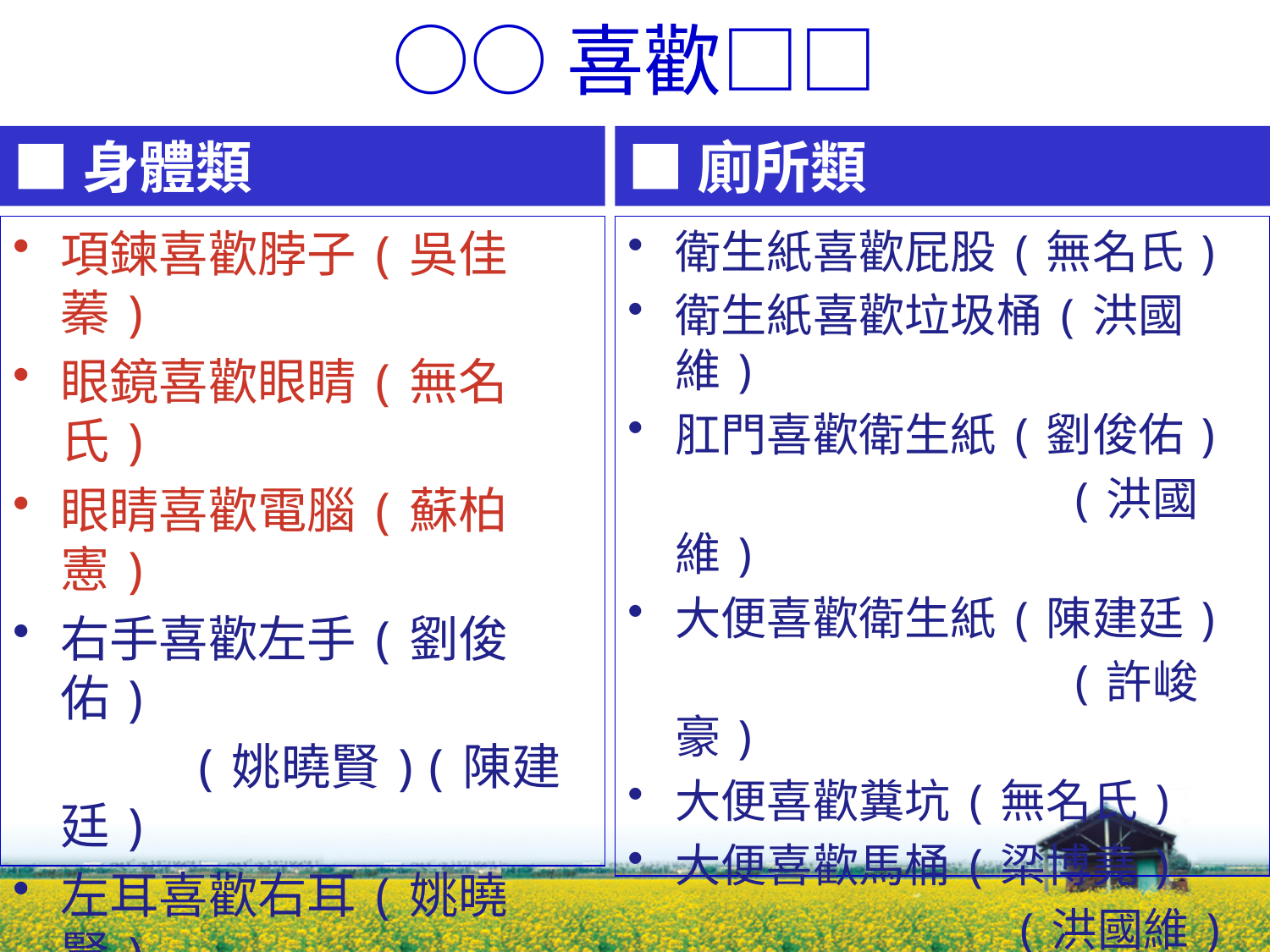

# ○○喜歡□□
■身體類

■廁所類
項鍊喜歡脖子(吳佳蓁)
眼鏡喜歡眼睛(無名氏)
眼睛喜歡電腦(蘇柏憲)
右手喜歡左手(劉俊佑)
      (姚曉賢)(陳建廷)
左耳喜歡右耳(姚曉賢)
左眼喜歡右眼(姚曉賢)
左腳喜歡右腳(姚曉賢)
              (陳建廷)

衛生紙喜歡屁股(無名氏)
衛生紙喜歡垃圾桶(洪國維)
肛門喜歡衛生紙(劉俊佑)
                (洪國維)
大便喜歡衛生紙(陳建廷)
                (許峻豪)
大便喜歡糞坑(無名氏)
大便喜歡馬桶(梁博堯)
              (洪國維)
大便喜歡水(洪國維)